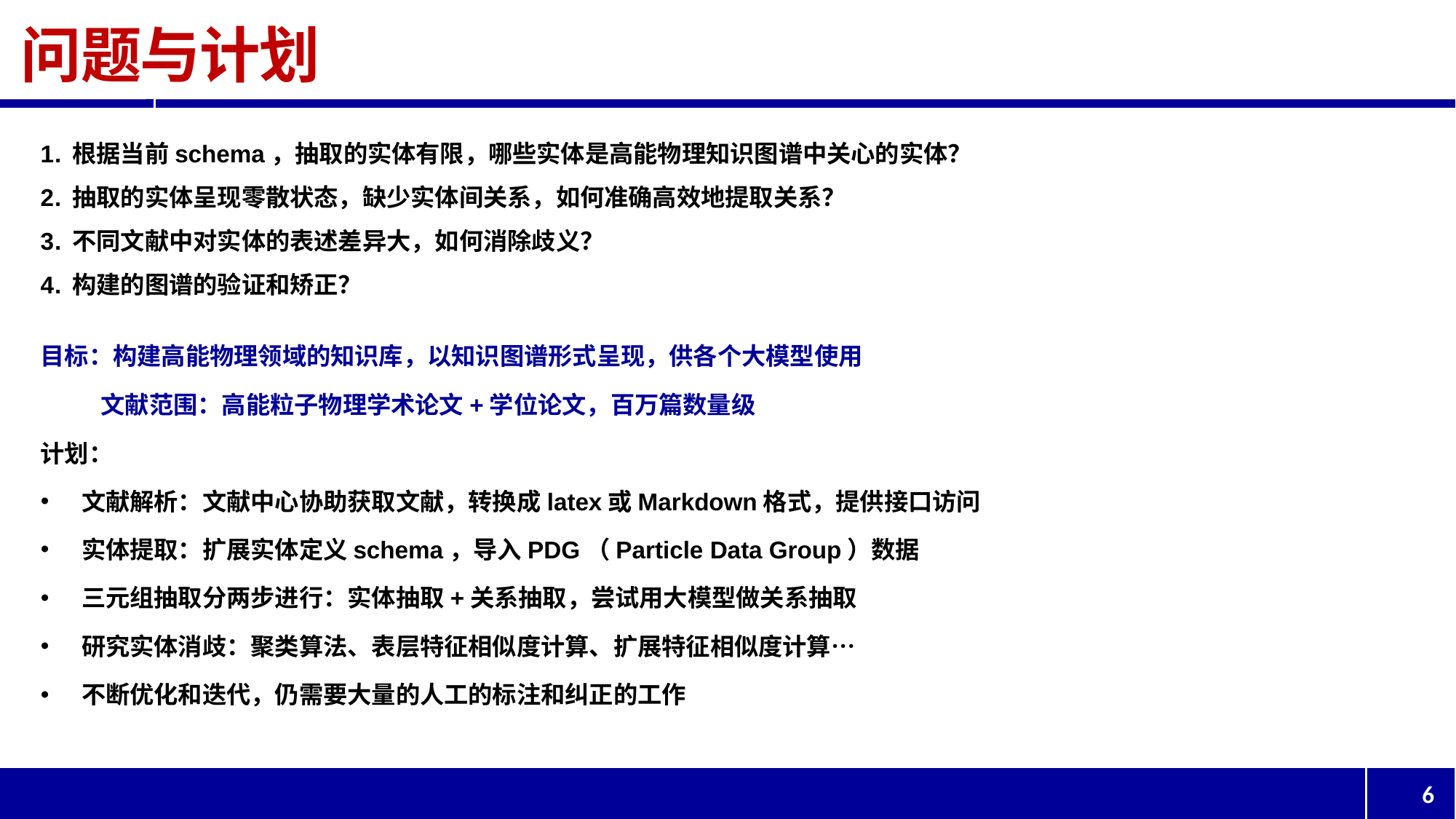

# 问题与计划
根据当前schema，抽取的实体有限，哪些实体是高能物理知识图谱中关心的实体？
抽取的实体呈现零散状态，缺少实体间关系，如何准确高效地提取关系？
不同文献中对实体的表述差异大，如何消除歧义？
构建的图谱的验证和矫正？
目标：构建高能物理领域的知识库，以知识图谱形式呈现，供各个大模型使用
          文献范围：高能粒子物理学术论文+学位论文，百万篇数量级
计划：
文献解析：文献中心协助获取文献，转换成latex或Markdown格式，提供接口访问
实体提取：扩展实体定义schema，导入PDG（Particle Data Group）数据
三元组抽取分两步进行：实体抽取+关系抽取，尝试用大模型做关系抽取
研究实体消歧：聚类算法、表层特征相似度计算、扩展特征相似度计算…
不断优化和迭代，仍需要大量的人工的标注和纠正的工作